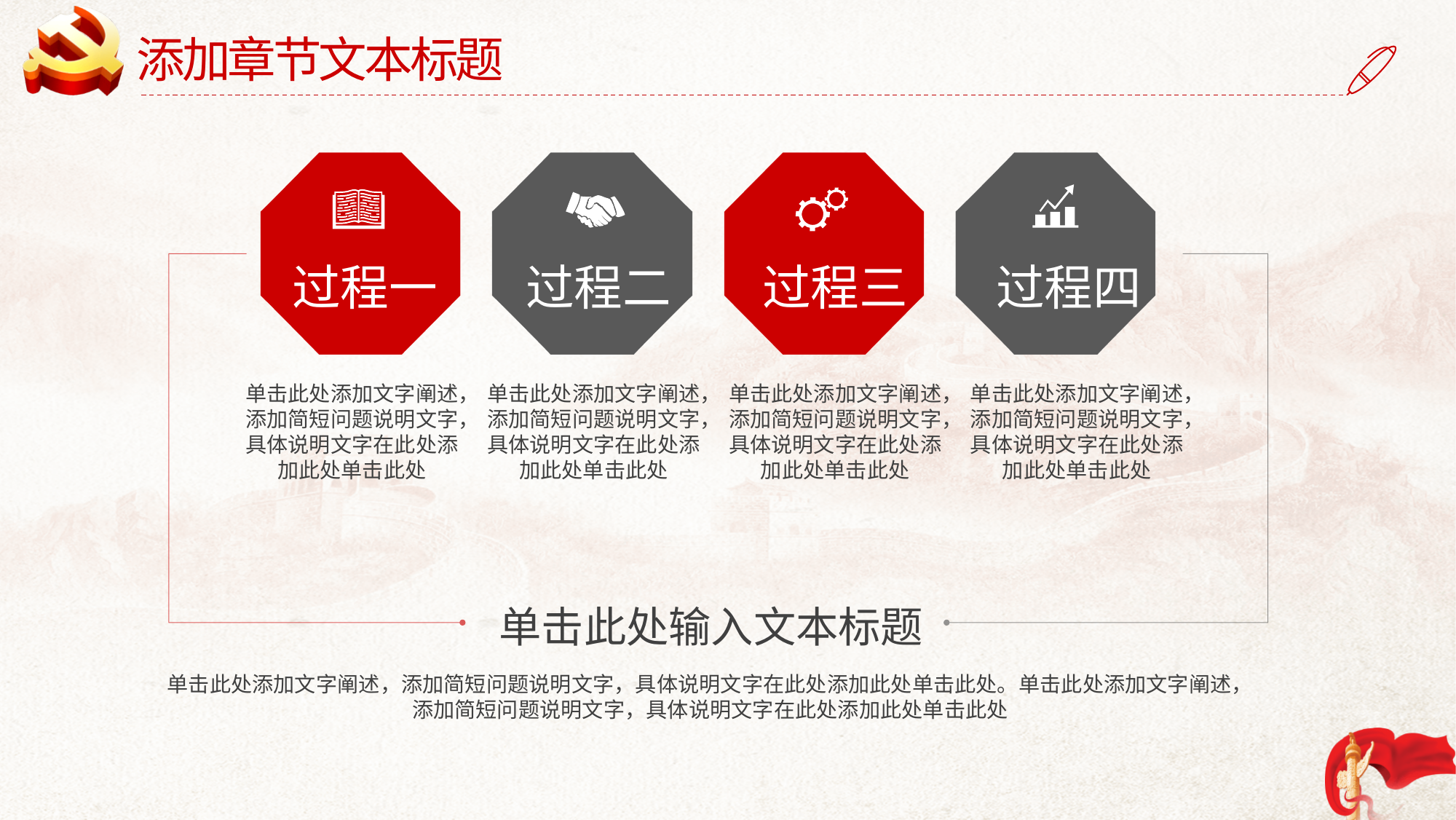

添加章节文本标题

过程一
过程二
过程三
过程四

单击此处添加文字阐述，添加简短问题说明文字，具体说明文字在此处添加此处单击此处
单击此处添加文字阐述，添加简短问题说明文字，具体说明文字在此处添加此处单击此处
单击此处添加文字阐述，添加简短问题说明文字，具体说明文字在此处添加此处单击此处
单击此处添加文字阐述，添加简短问题说明文字，具体说明文字在此处添加此处单击此处
单击此处输入文本标题
单击此处添加文字阐述，添加简短问题说明文字，具体说明文字在此处添加此处单击此处。单击此处添加文字阐述，添加简短问题说明文字，具体说明文字在此处添加此处单击此处